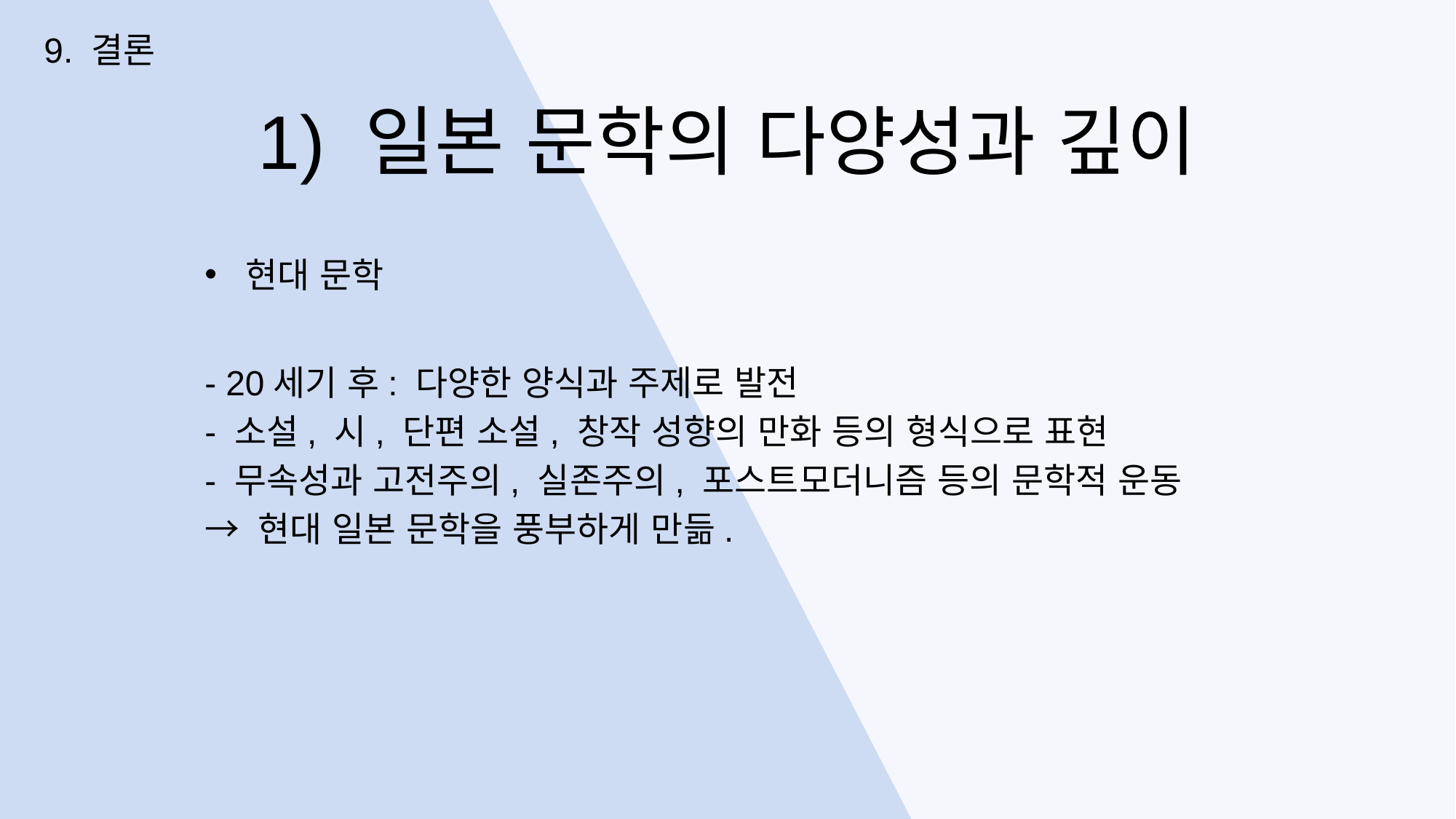

9. 결론
1) 일본 문학의 다양성과 깊이
현대 문학

- 20세기 후: 다양한 양식과 주제로 발전
- 소설, 시, 단편 소설, 창작 성향의 만화 등의 형식으로 표현
- 무속성과 고전주의, 실존주의, 포스트모더니즘 등의 문학적 운동
→ 현대 일본 문학을 풍부하게 만듦.